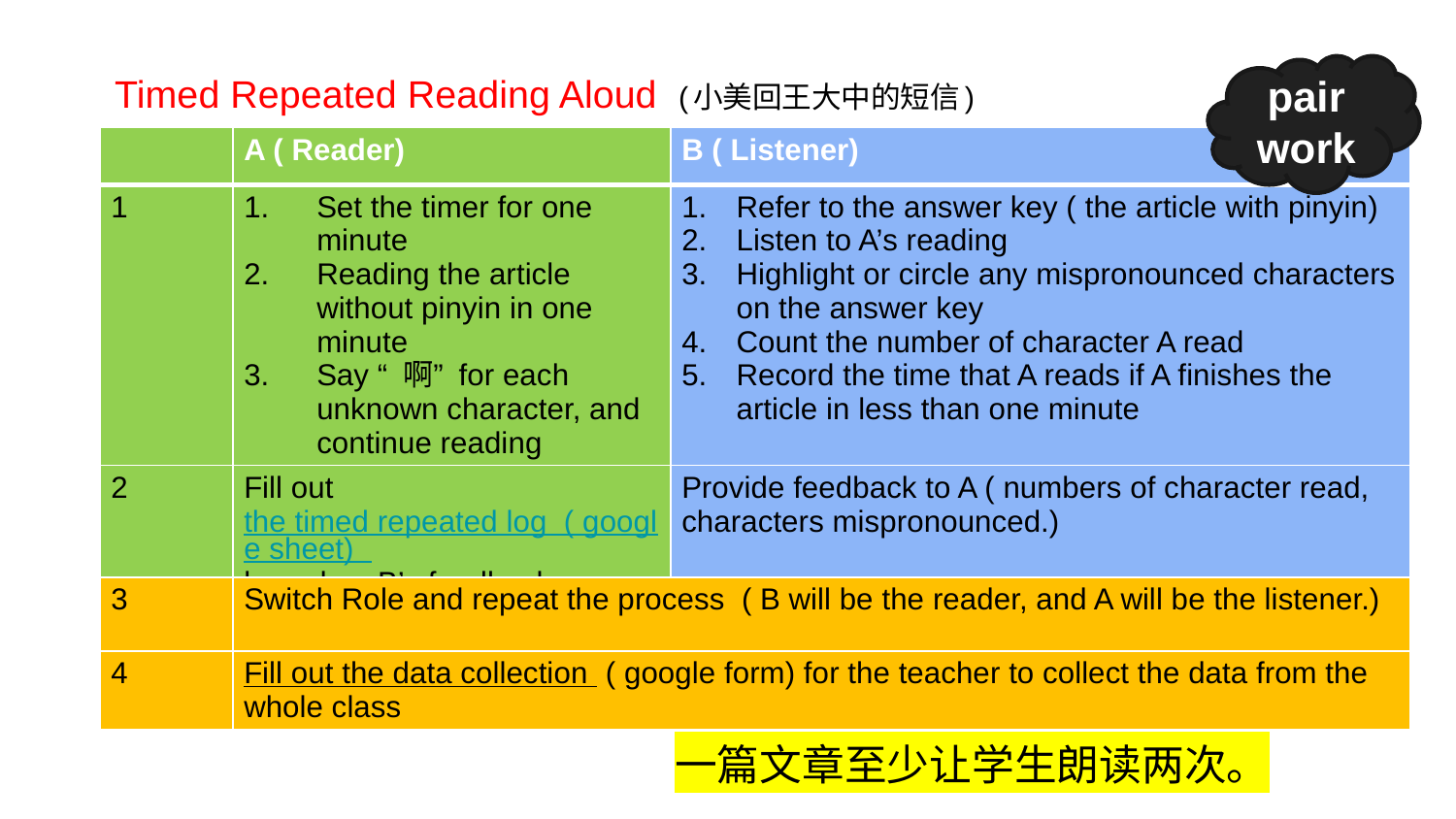

# Timed Repeated Reading Aloud  (小美回王大中的短信)
pair work
|  | A ( Reader) | B ( Listener) |
| --- | --- | --- |
| 1 | Set the timer for one minute Reading the article without pinyin in one minute Say “ 啊” for each unknown character, and continue reading | Refer to the answer key ( the article with pinyin) Listen to A’s reading Highlight or circle any mispronounced characters on the answer key Count the number of character A read Record the time that A reads if A finishes the article in less than one minute |
| 2 | Fill out the timed repeated log ( google sheet) based on B’s feedback | Provide feedback to A ( numbers of character read, characters mispronounced.) |
| 3 | Switch Role and repeat the process ( B will be the reader, and A will be the listener.) |  |
| 4 | Fill out the data collection ( google form) for the teacher to collect the data from the whole class |  |
一篇文章至少让学生朗读两次。